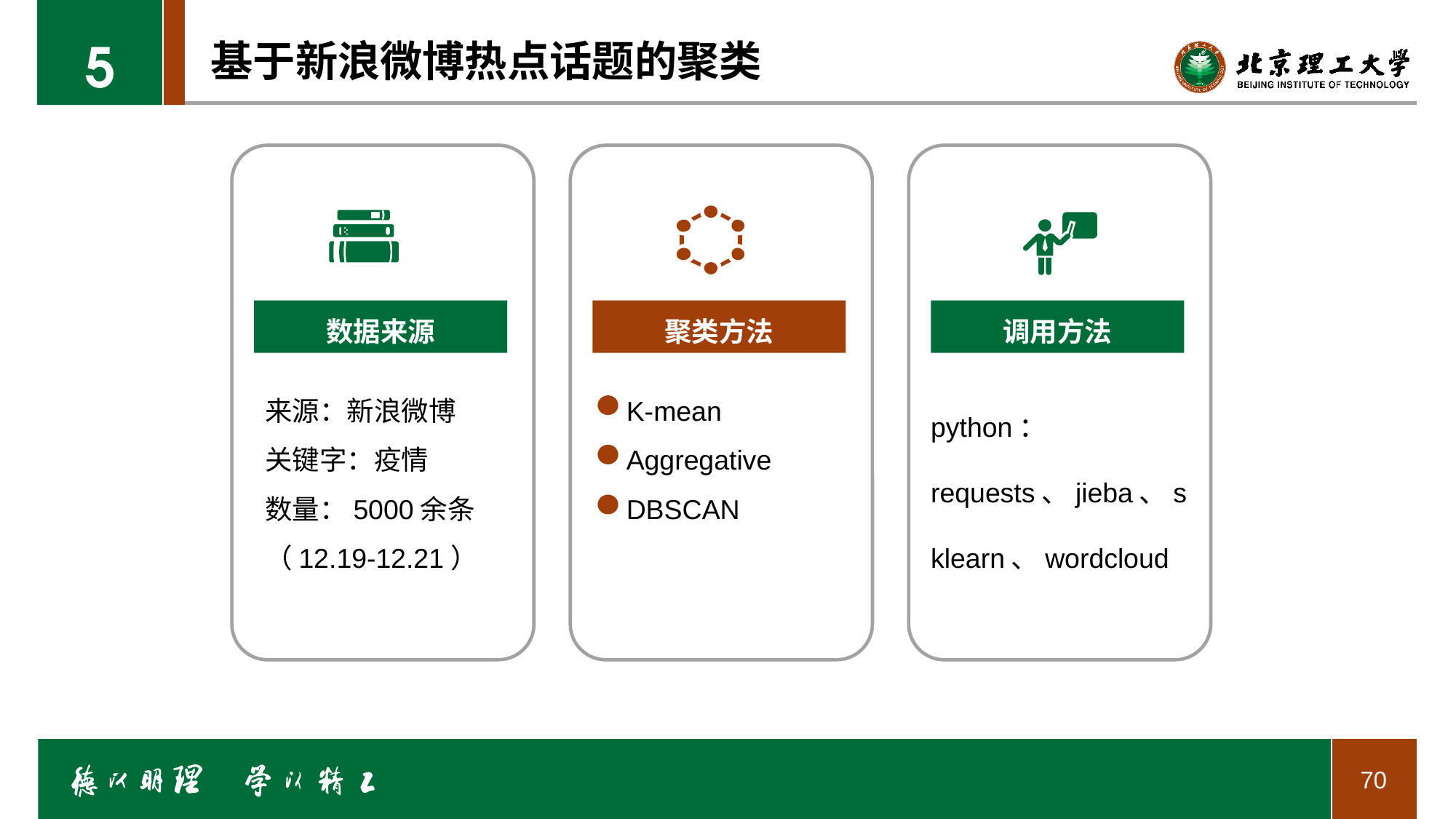

5
基于新浪微博热点话题的聚类

数据来源
聚类方法
调用方法
来源：新浪微博
关键字：疫情
数量：5000余条
（12.19-12.21）
   K-mean
   Aggregative
   DBSCAN
python：
requests、jieba、sklearn、wordcloud